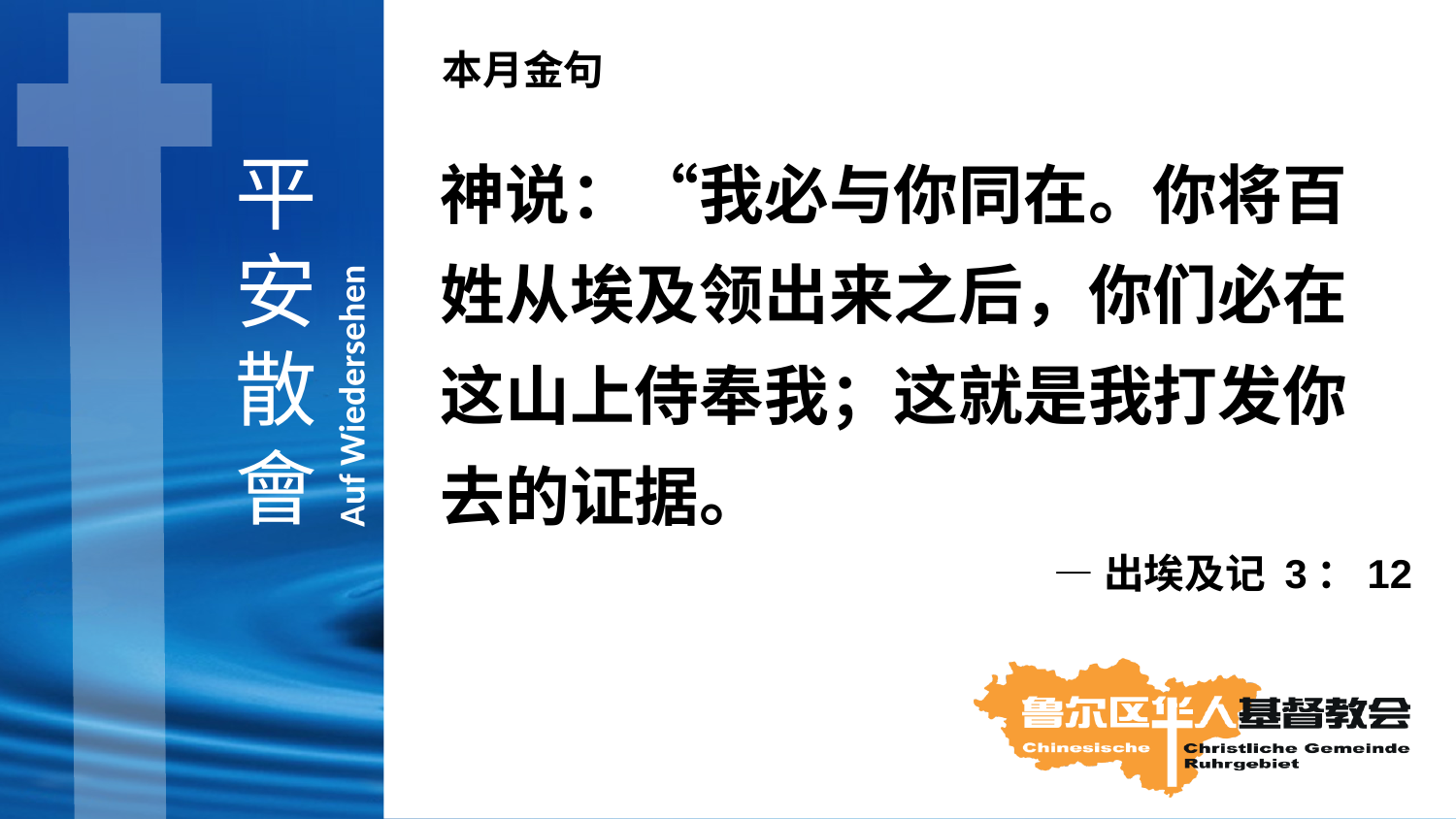

本月金句
平
安
散
會
神说：“我必与你同在。你将百姓从埃及领出来之后，你们必在这山上侍奉我；这就是我打发你去的证据。
—出埃及记 3：12
Auf Wiedersehen